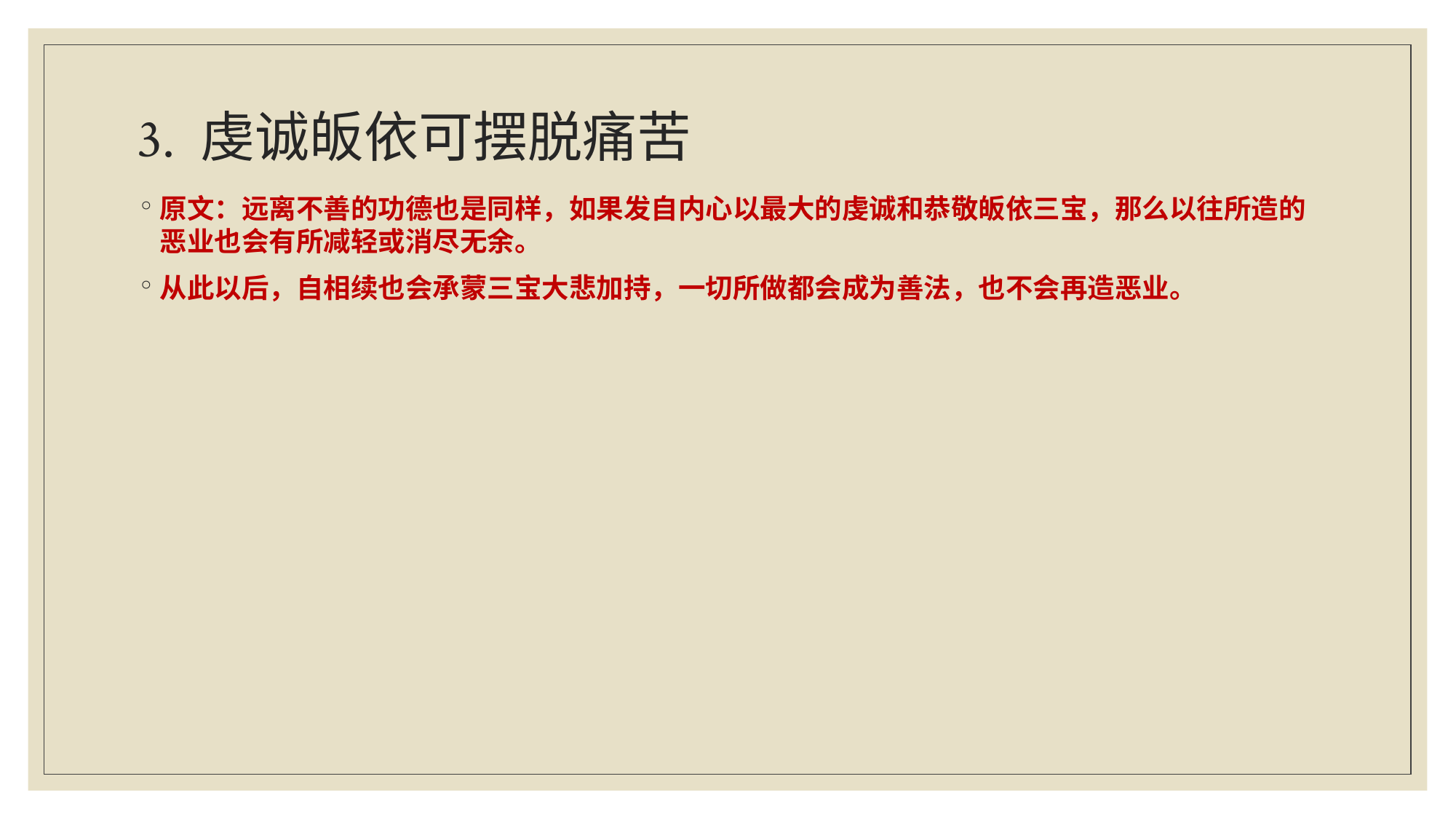

# 3. 虔诚皈依可摆脱痛苦
原文：远离不善的功德也是同样，如果发自内心以最大的虔诚和恭敬皈依三宝，那么以往所造的恶业也会有所减轻或消尽无余。
从此以后，自相续也会承蒙三宝大悲加持，一切所做都会成为善法，也不会再造恶业。